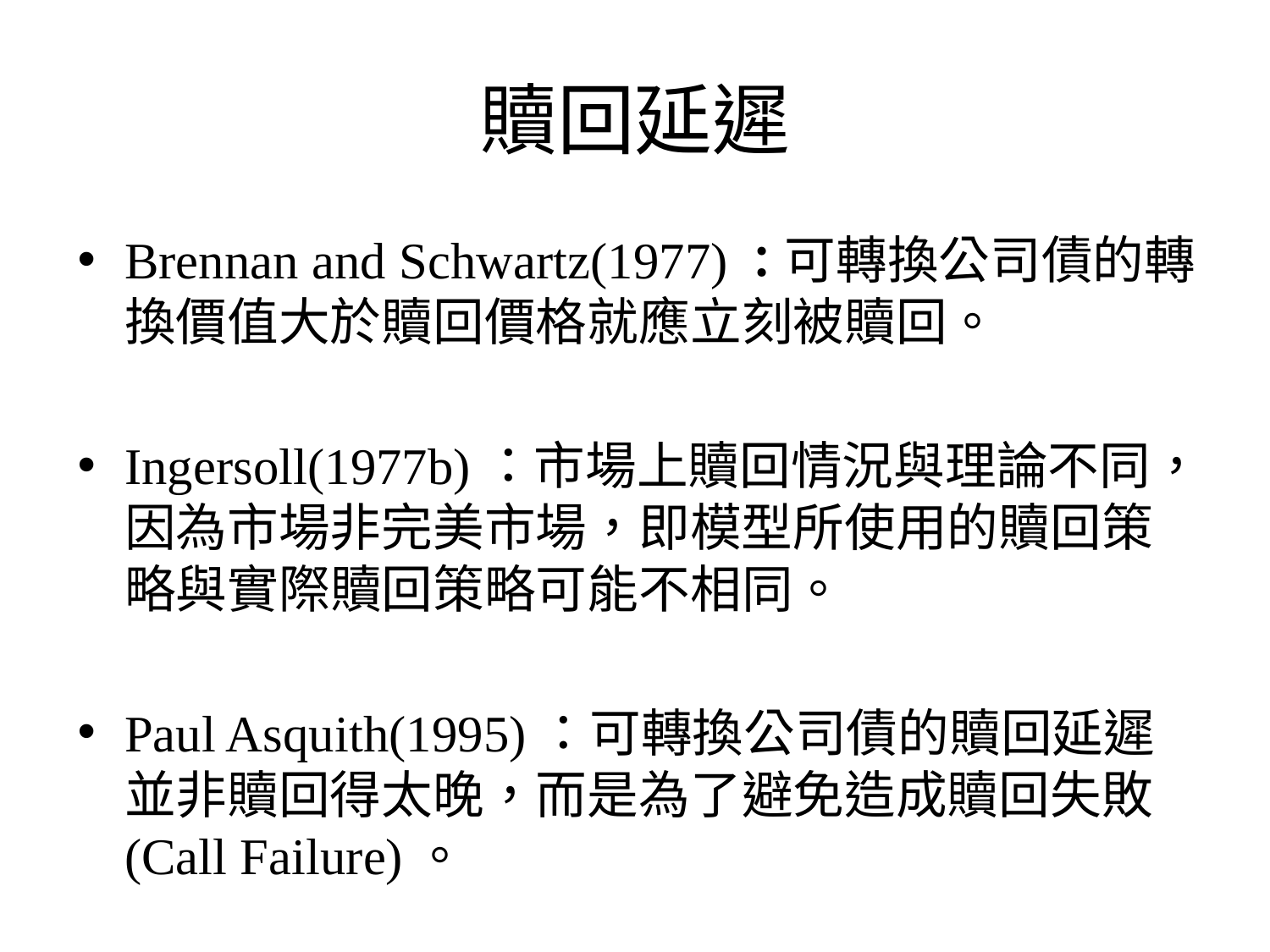

# 贖回延遲
Brennan and Schwartz(1977)：可轉換公司債的轉換價值大於贖回價格就應立刻被贖回。

Ingersoll(1977b)：市場上贖回情況與理論不同，因為市場非完美市場，即模型所使用的贖回策略與實際贖回策略可能不相同。

Paul Asquith(1995)：可轉換公司債的贖回延遲並非贖回得太晚，而是為了避免造成贖回失敗(Call Failure)。